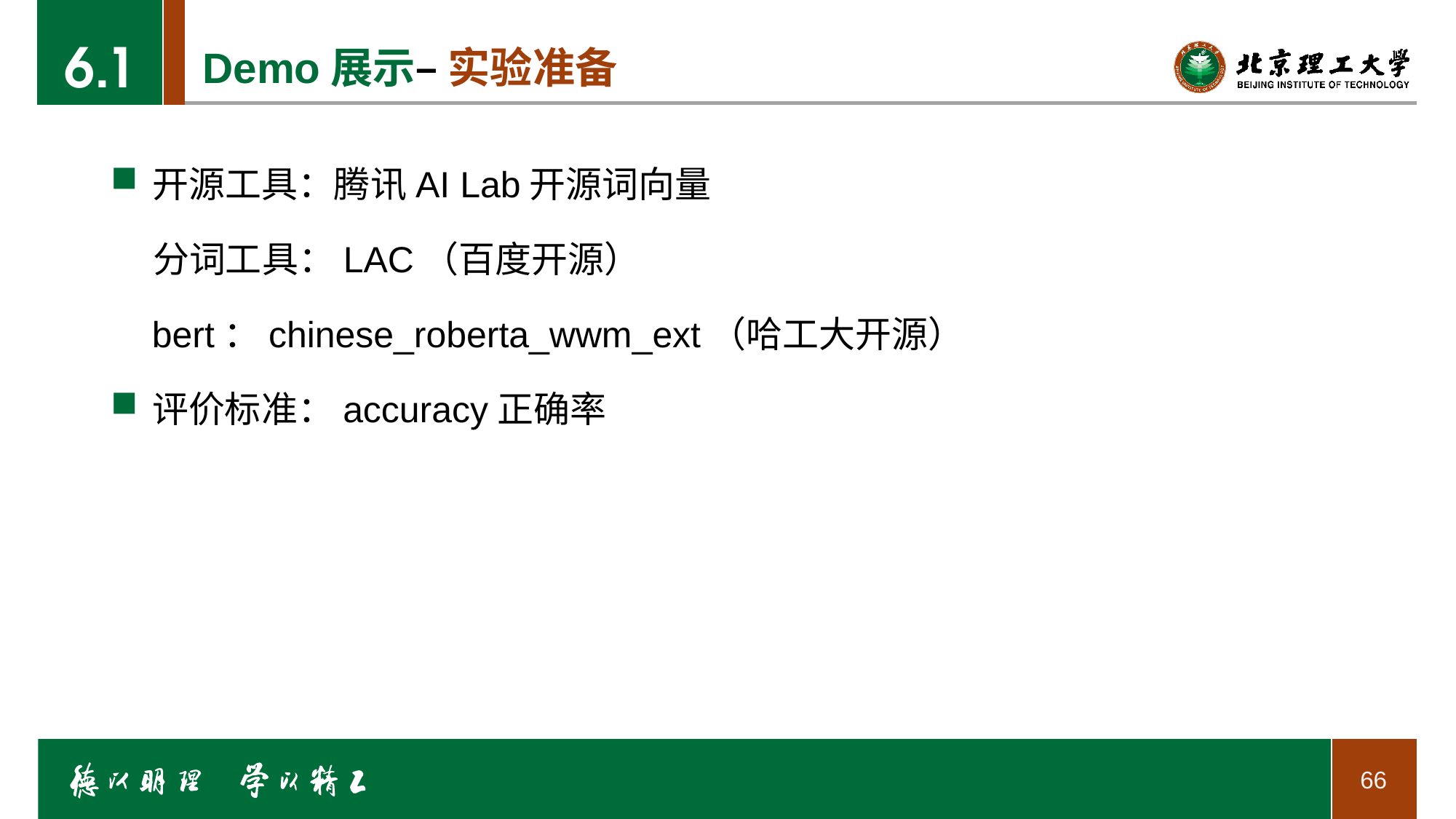

6.1
# Demo展示– 实验准备
开源工具：腾讯AI Lab开源词向量
    分词工具：LAC（百度开源）
    bert：chinese_roberta_wwm_ext（哈工大开源）
评价标准：accuracy正确率